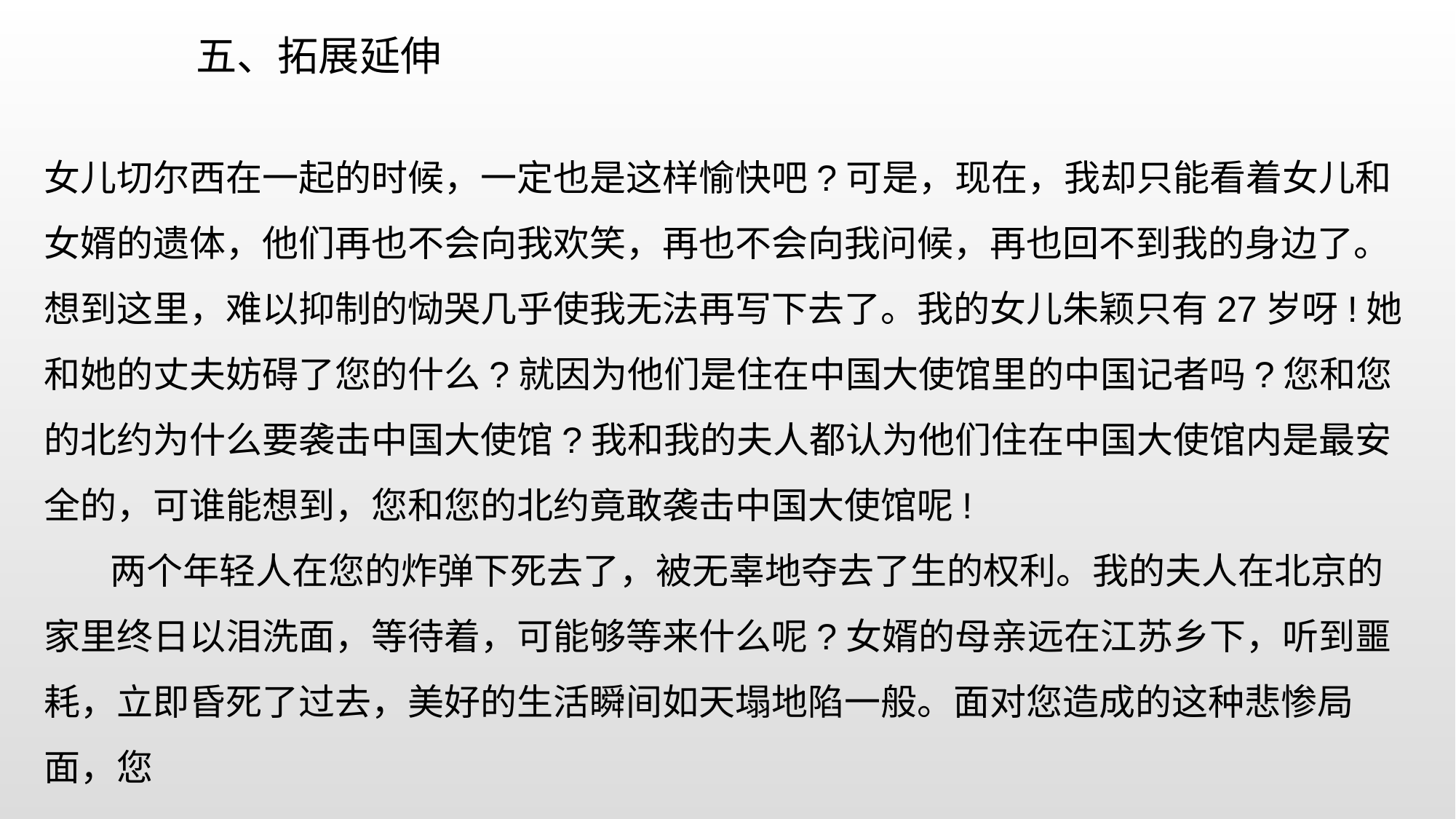

五、拓展延伸

女儿切尔西在一起的时候，一定也是这样愉快吧?可是，现在，我却只能看着女儿和女婿的遗体，他们再也不会向我欢笑，再也不会向我问候，再也回不到我的身边了。想到这里，难以抑制的恸哭几乎使我无法再写下去了。我的女儿朱颖只有27岁呀!她和她的丈夫妨碍了您的什么?就因为他们是住在中国大使馆里的中国记者吗?您和您的北约为什么要袭击中国大使馆?我和我的夫人都认为他们住在中国大使馆内是最安全的，可谁能想到，您和您的北约竟敢袭击中国大使馆呢!
       两个年轻人在您的炸弹下死去了，被无辜地夺去了生的权利。我的夫人在北京的家里终日以泪洗面，等待着，可能够等来什么呢?女婿的母亲远在江苏乡下，听到噩耗，立即昏死了过去，美好的生活瞬间如天塌地陷一般。面对您造成的这种悲惨局面，您